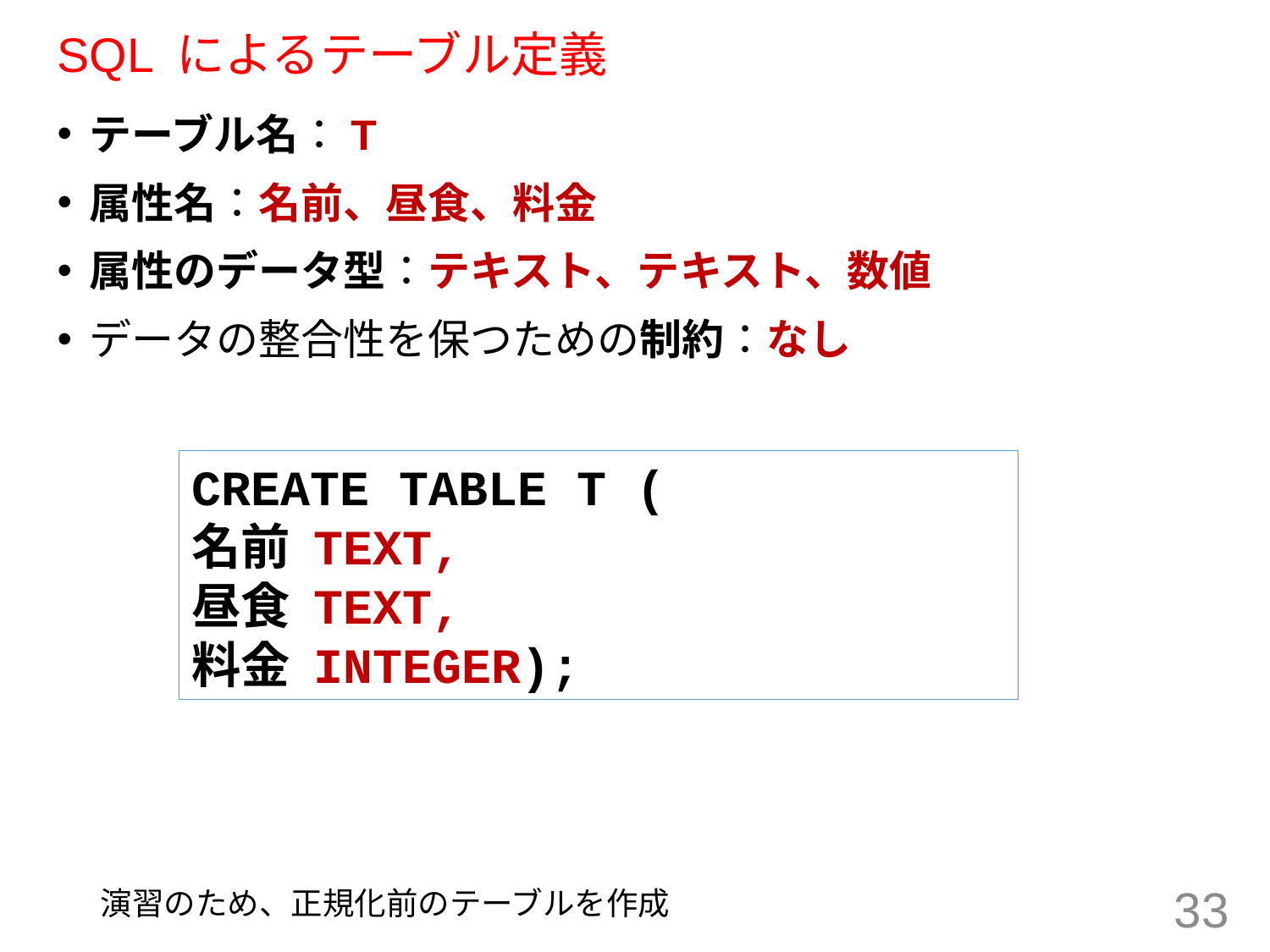

# SQL によるテーブル定義
テーブル名：T
属性名：名前、昼食、料金
属性のデータ型：テキスト、テキスト、数値
データの整合性を保つための制約：なし

CREATE TABLE T (
名前 TEXT,
昼食 TEXT,
料金 INTEGER);
演習のため、正規化前のテーブルを作成
33